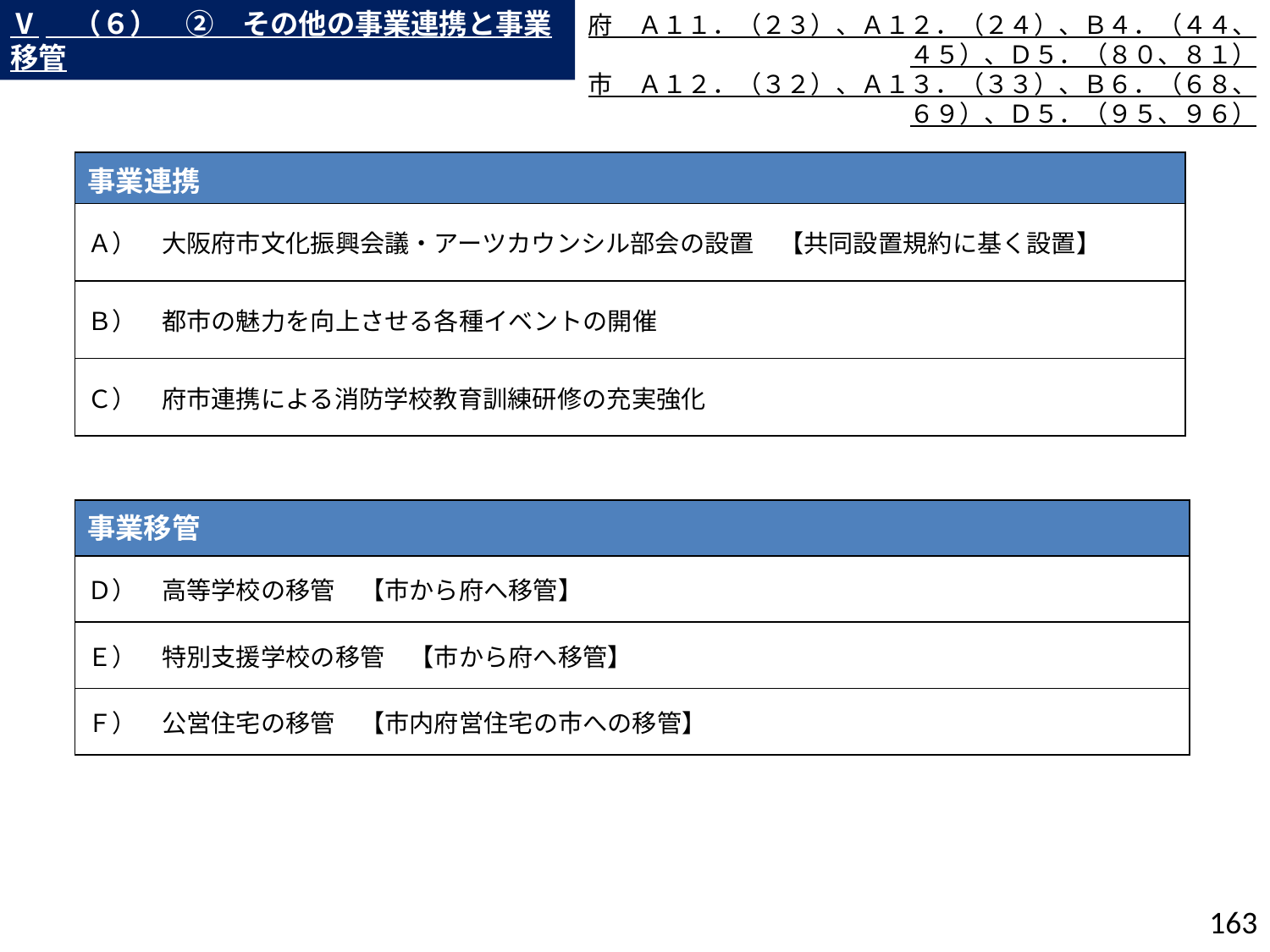

Ⅴ　（６）　②　その他の事業連携と事業移管
府　Ａ１１．（２３）、Ａ１２．（２４）、Ｂ４．（４４、４５）、Ｄ５．（８０、８１）
市　Ａ１２．（３２）、Ａ１３．（３３）、Ｂ６．（６８、６９）、Ｄ５．（９５、９６）
| 事業連携 |
| --- |
| Ａ）　大阪府市文化振興会議・アーツカウンシル部会の設置　【共同設置規約に基く設置】 |
| Ｂ）　都市の魅力を向上させる各種イベントの開催 |
| Ｃ）　府市連携による消防学校教育訓練研修の充実強化 |
| 事業移管 |
| --- |
| Ｄ）　高等学校の移管　【市から府へ移管】 |
| Ｅ）　特別支援学校の移管　【市から府へ移管】 |
| Ｆ）　公営住宅の移管　【市内府営住宅の市への移管】 |
163